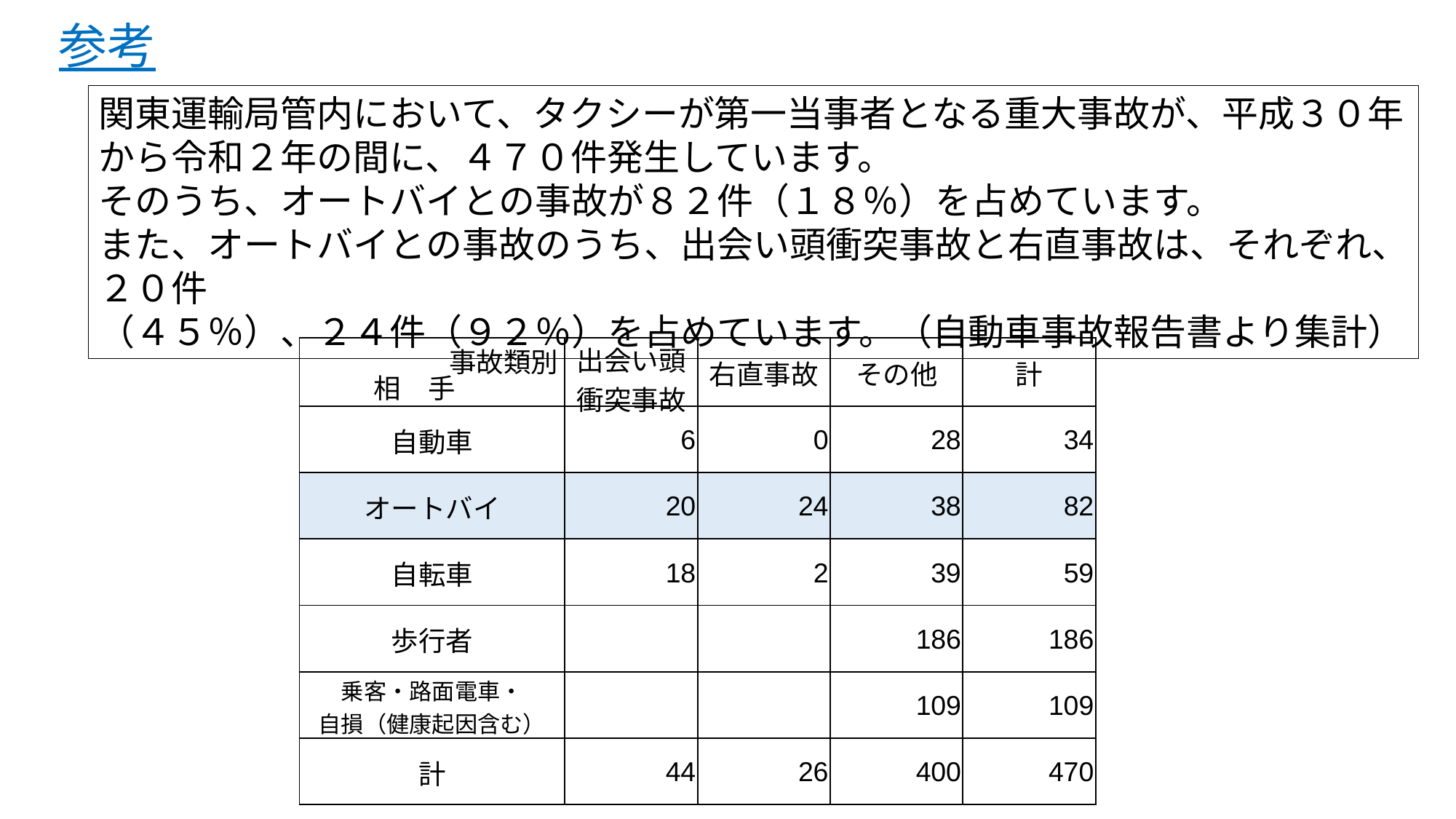

参考
関東運輸局管内において、タクシーが第一当事者となる重大事故が、平成３０年から令和２年の間に、４７０件発生しています。
そのうち、オートバイとの事故が８２件（１８％）を占めています。
また、オートバイとの事故のうち、出会い頭衝突事故と右直事故は、それぞれ、２０件
（４５％）、２４件（９２％）を占めています。（自動車事故報告書より集計）
|  | 出会い頭衝突事故 | 右直事故 | その他 | 計 |
| --- | --- | --- | --- | --- |
| 自動車 | 6 | 0 | 28 | 34 |
| オートバイ | 20 | 24 | 38 | 82 |
| 自転車 | 18 | 2 | 39 | 59 |
| 歩行者 |  |  | 186 | 186 |
| 乗客・路面電車・ 自損（健康起因含む） |  |  | 109 | 109 |
| 計 | 44 | 26 | 400 | 470 |
事故類別
相　手